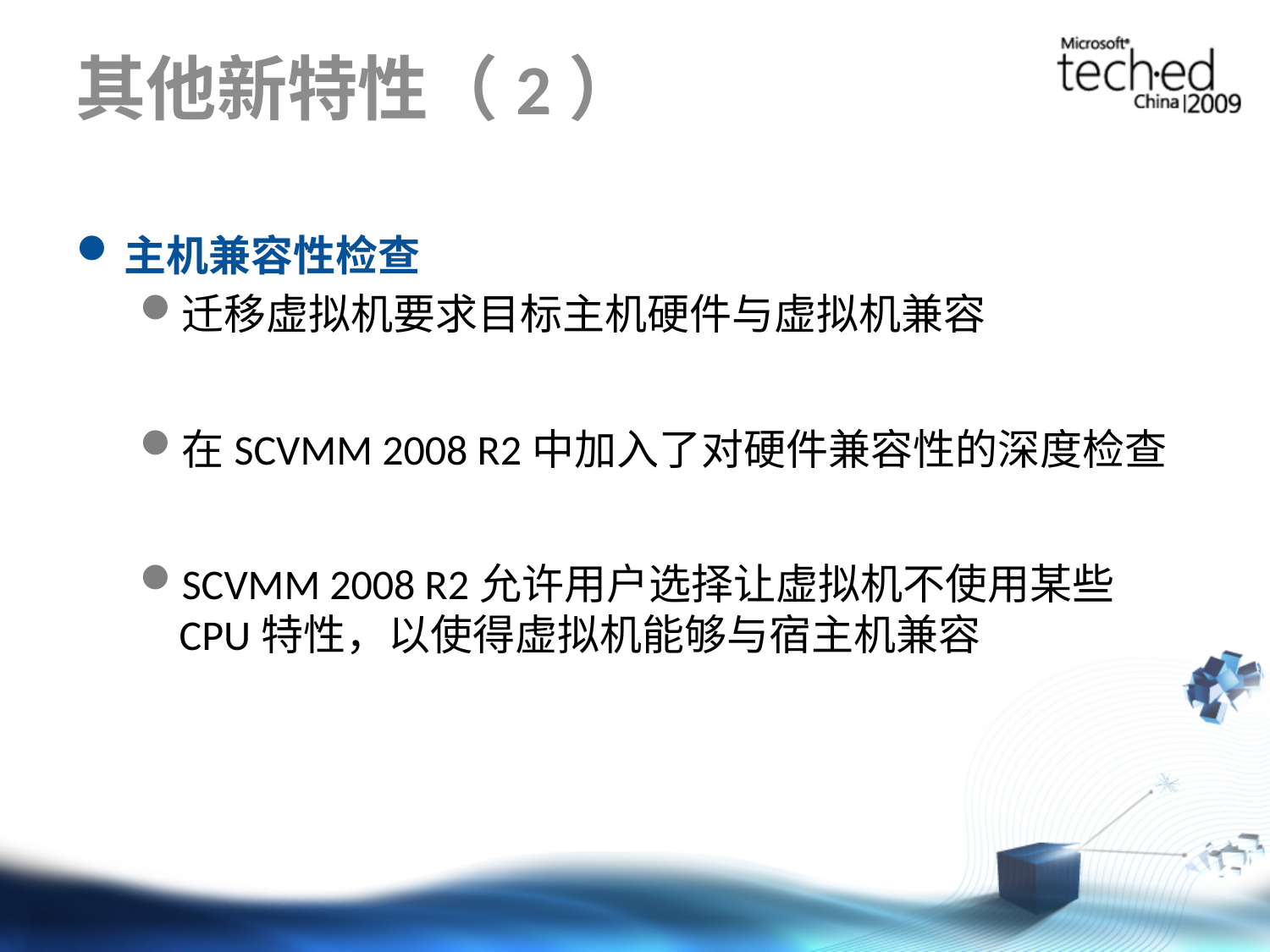

# 其他新特性（2）
主机兼容性检查
迁移虚拟机要求目标主机硬件与虚拟机兼容

在SCVMM 2008 R2中加入了对硬件兼容性的深度检查

SCVMM 2008 R2允许用户选择让虚拟机不使用某些CPU特性，以使得虚拟机能够与宿主机兼容